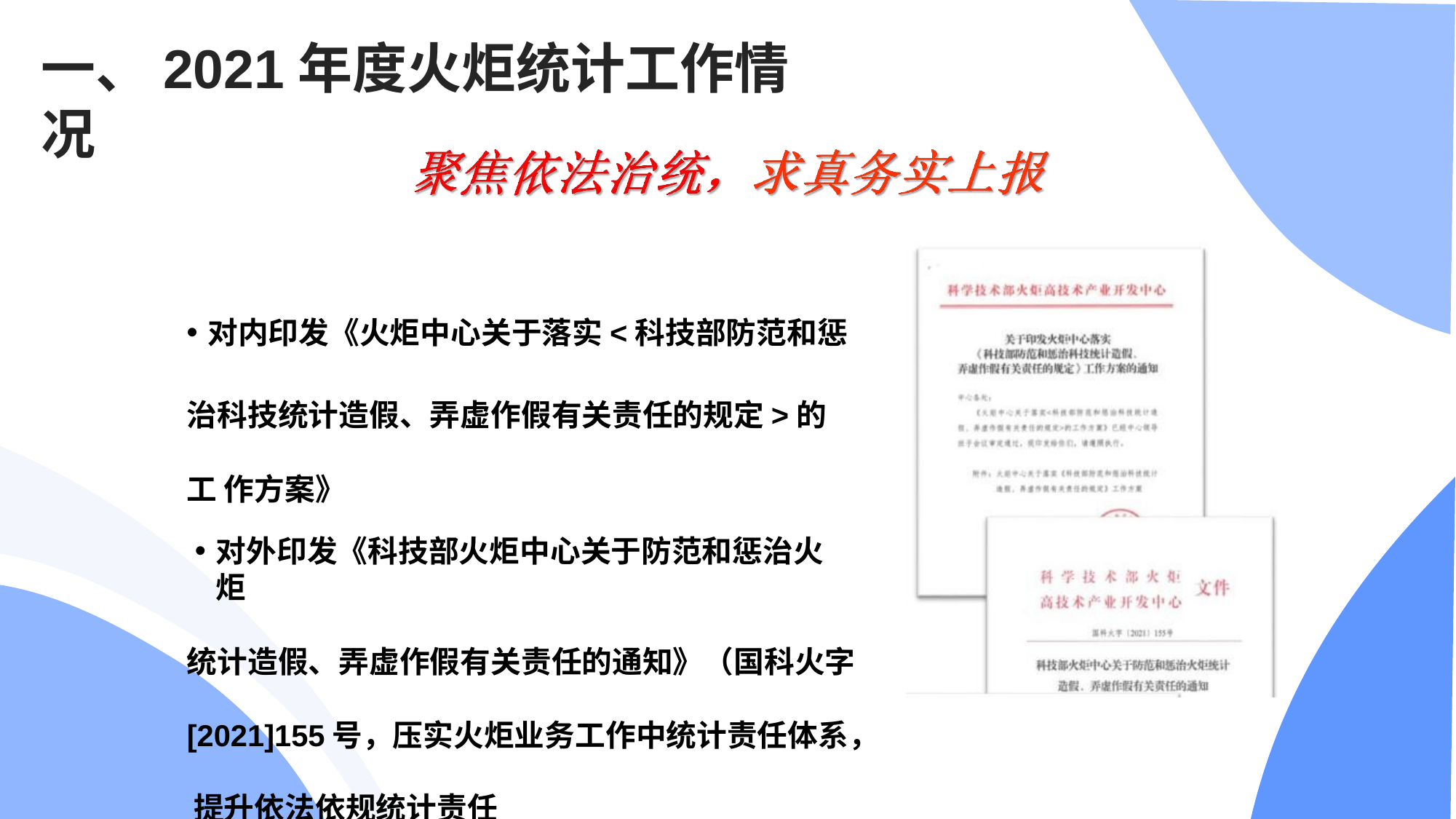

# 一、2021年度火炬统计工作情况

对内印发《火炬中心关于落实<科技部防范和惩
治科技统计造假、弄虚作假有关责任的规定>的工 作方案》
对外印发《科技部火炬中心关于防范和惩治火炬
统计造假、弄虚作假有关责任的通知》（国科火字 [2021]155号，压实火炬业务工作中统计责任体系， 提升依法依规统计责任